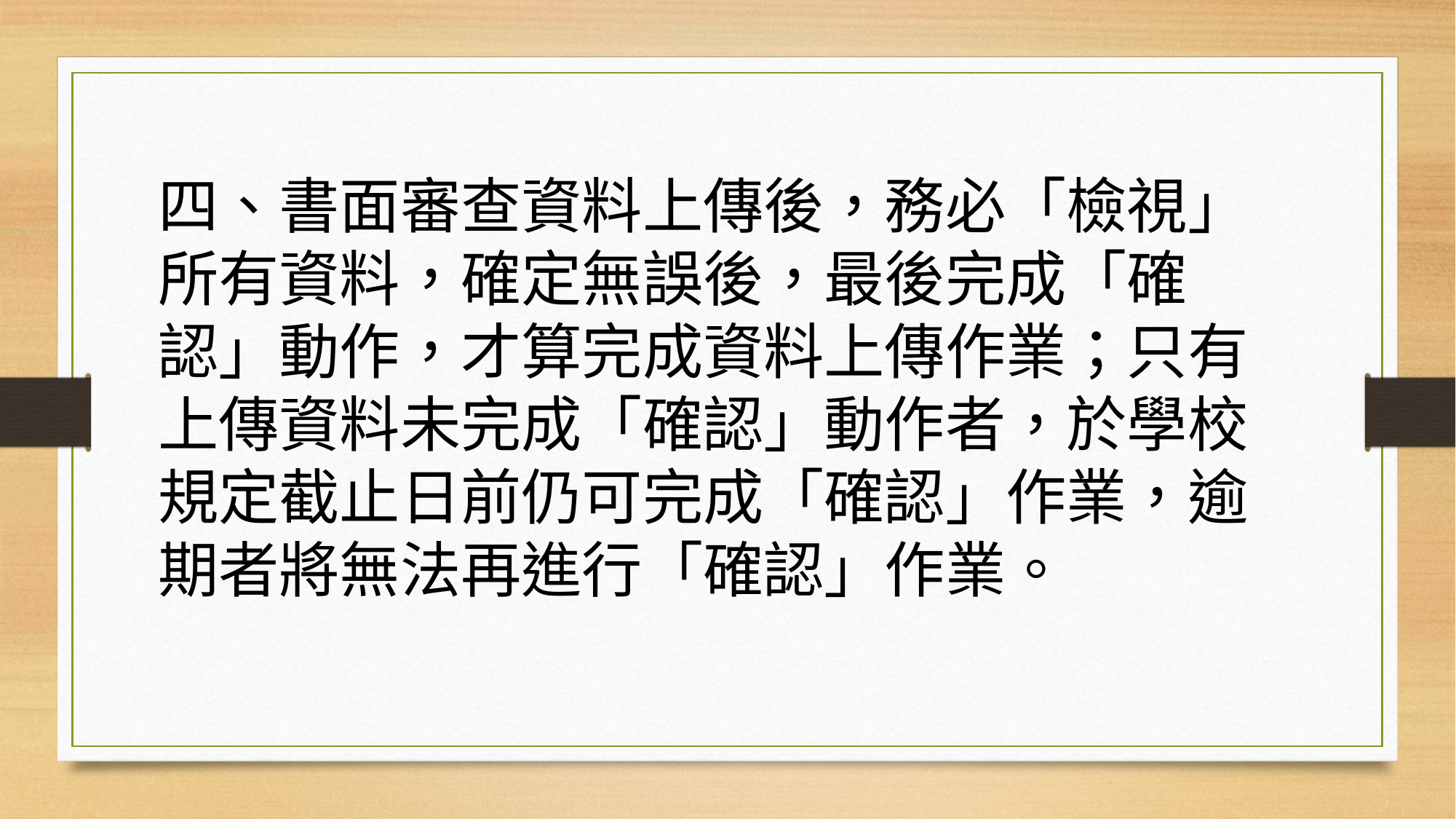

四、書面審查資料上傳後，務必「檢視」所有資料，確定無誤後，最後完成「確認」動作，才算完成資料上傳作業；只有上傳資料未完成「確認」動作者，於學校規定截止日前仍可完成「確認」作業，逾期者將無法再進行「確認」作業。